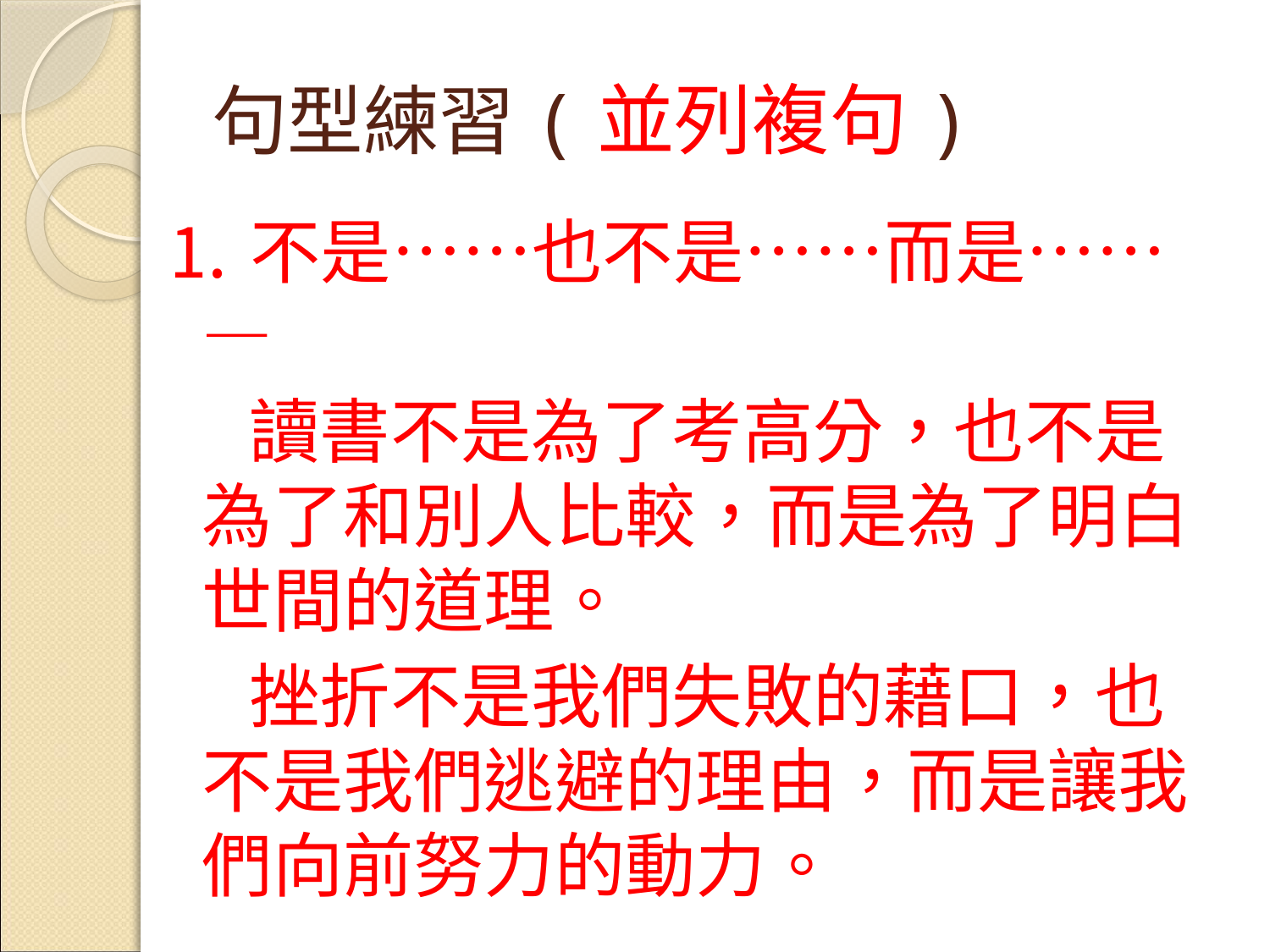

句型練習(並列複句)
⒈不是……也不是……而是……—
　 讀書不是為了考高分，也不是為了和別人比較，而是為了明白世間的道理。
　 挫折不是我們失敗的藉口，也不是我們逃避的理由，而是讓我們向前努力的動力。